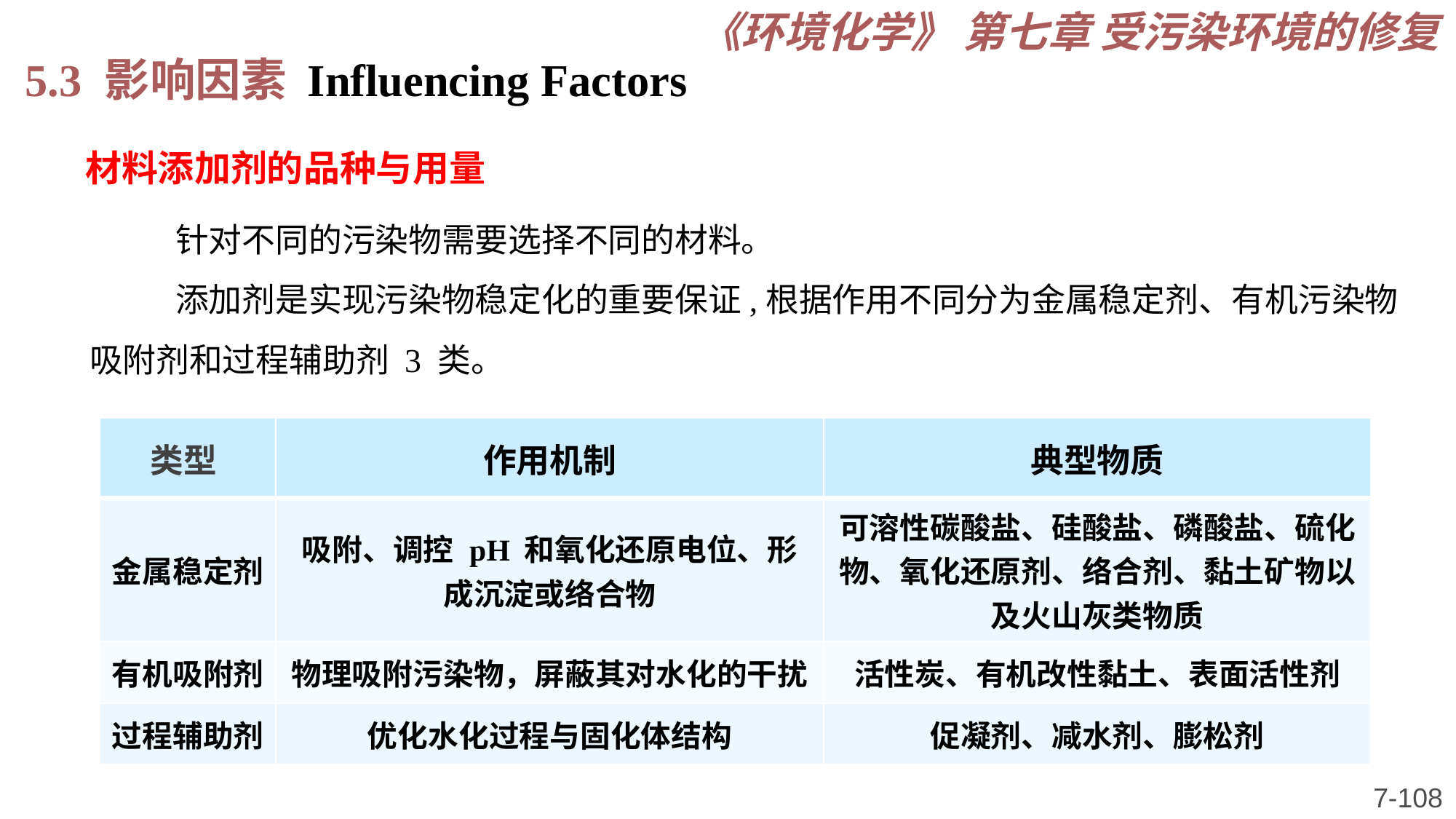

《环境化学》 第七章 受污染环境的修复
5.3 影响因素 Influencing Factors
材料添加剂的品种与用量
针对不同的污染物需要选择不同的材料。
添加剂是实现污染物稳定化的重要保证,根据作用不同分为金属稳定剂、有机污染物吸附剂和过程辅助剂 3 类。
| 类型 | 作用机制 | 典型物质 |
| --- | --- | --- |
| 金属稳定剂 | 吸附、调控 pH 和氧化还原电位、形成沉淀或络合物 | 可溶性碳酸盐、硅酸盐、磷酸盐、硫化物、氧化还原剂、络合剂、黏土矿物以及火山灰类物质 |
| 有机吸附剂 | 物理吸附污染物，屏蔽其对水化的干扰 | 活性炭、有机改性黏土、表面活性剂 |
| 过程辅助剂 | 优化水化过程与固化体结构 | 促凝剂、减水剂、膨松剂 |
7-108